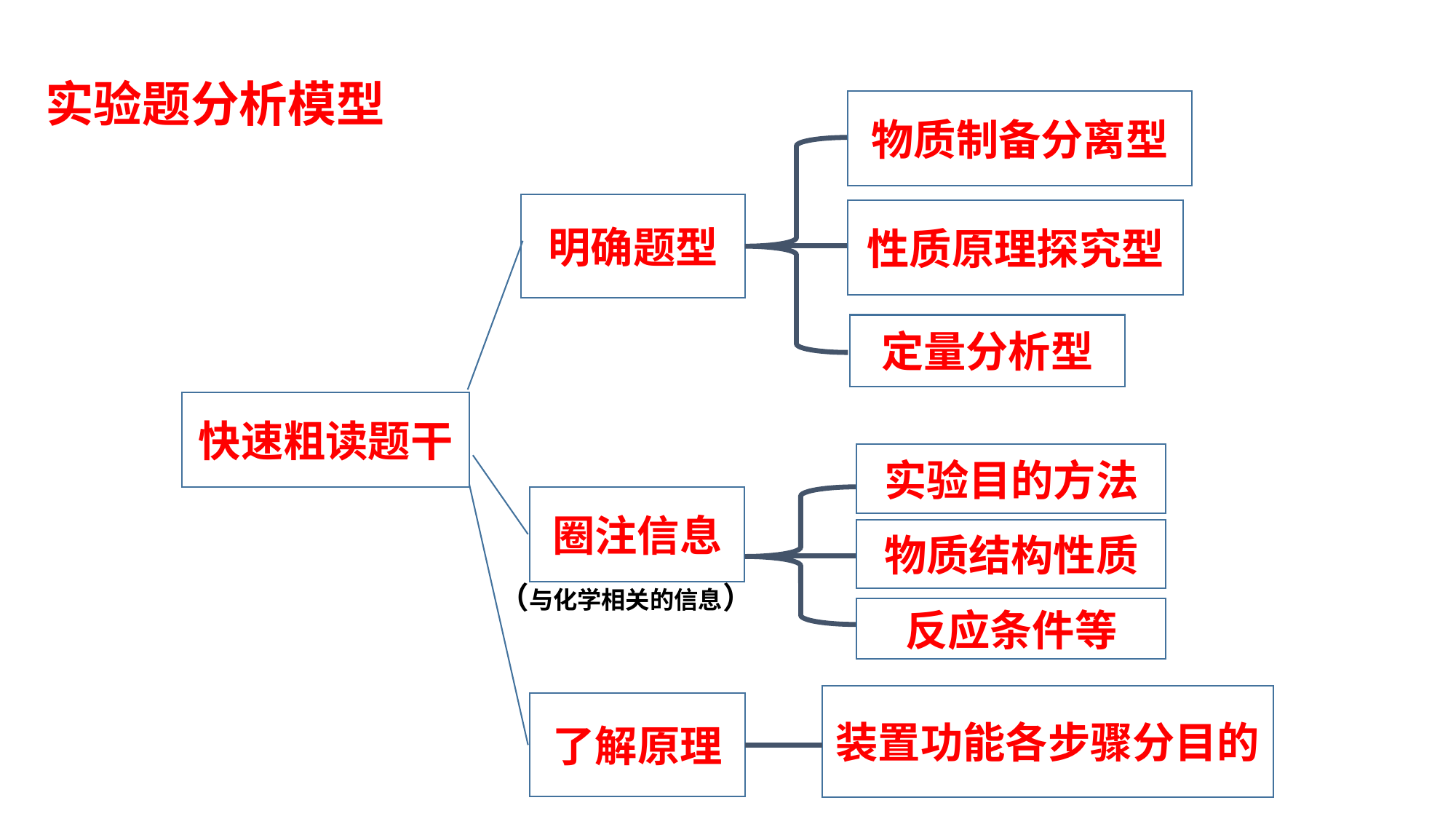

实验题分析模型
物质制备分离型

明确题型
性质原理探究型
定量分析型
快速粗读题干
实验目的方法
圈注信息
（与化学相关的信息）

物质结构性质
反应条件等
装置功能各步骤分目的
了解原理